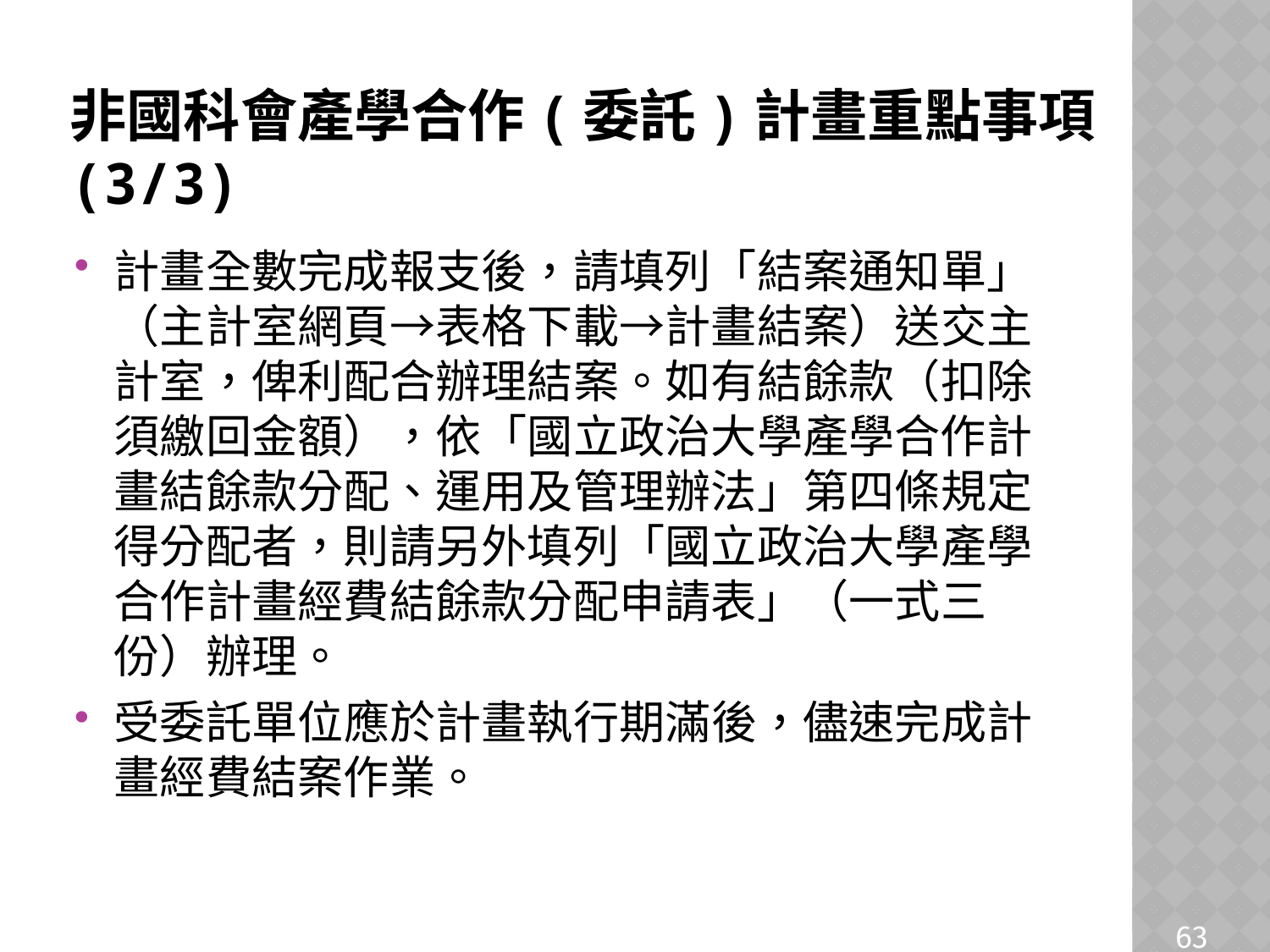

# 非國科會產學合作(委託)計畫重點事項 (3/3)
計畫全數完成報支後，請填列「結案通知單」（主計室網頁→表格下載→計畫結案）送交主計室，俾利配合辦理結案。如有結餘款（扣除須繳回金額），依「國立政治大學產學合作計畫結餘款分配、運用及管理辦法」第四條規定得分配者，則請另外填列「國立政治大學產學合作計畫經費結餘款分配申請表」（一式三份）辦理。
受委託單位應於計畫執行期滿後，儘速完成計畫經費結案作業。
63